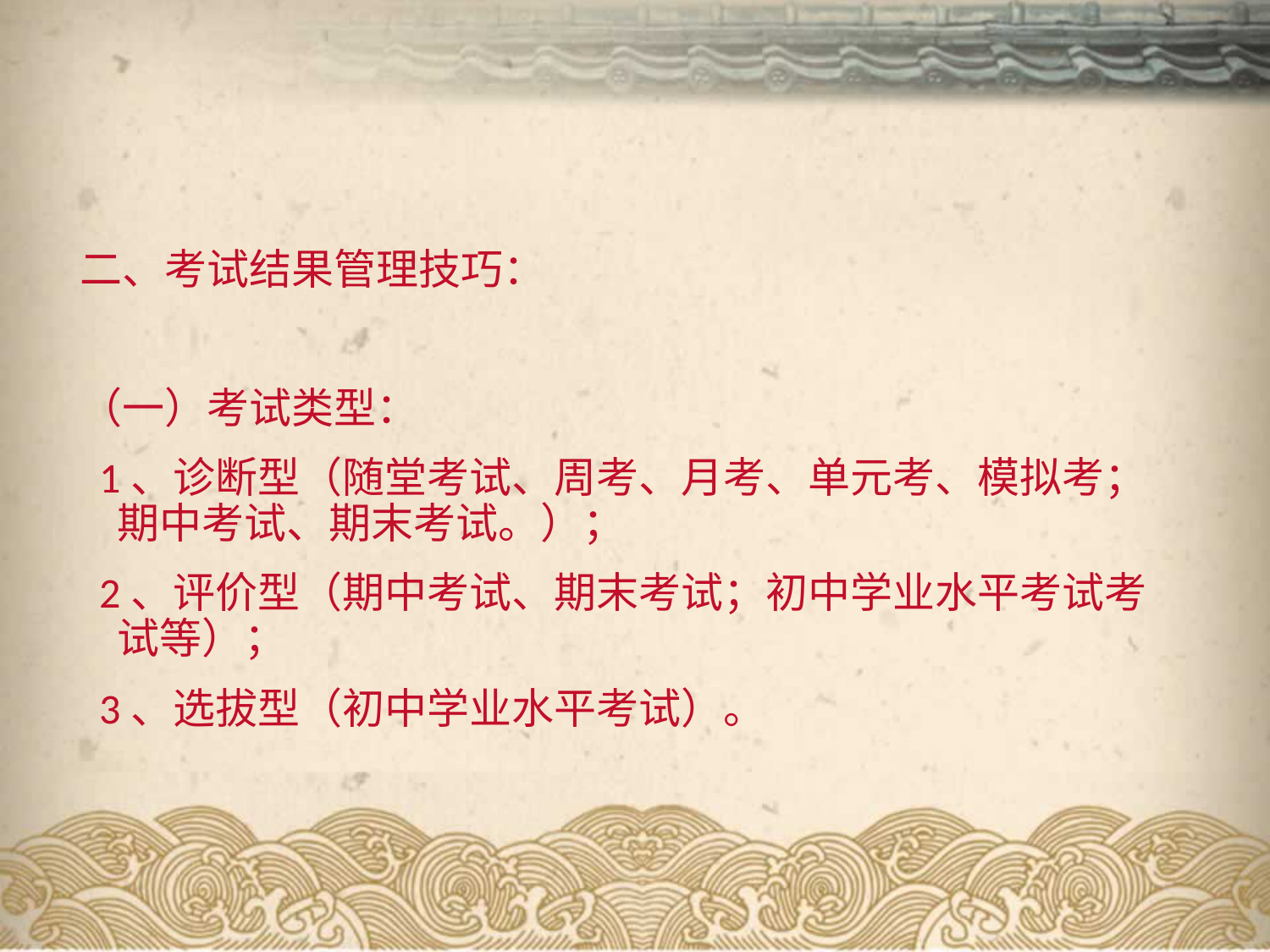

#

二、考试结果管理技巧：

（一）考试类型：
  1、诊断型（随堂考试、周考、月考、单元考、模拟考；期中考试、期末考试。）；
  2、评价型（期中考试、期末考试；初中学业水平考试考试等）；
  3、选拔型（初中学业水平考试）。